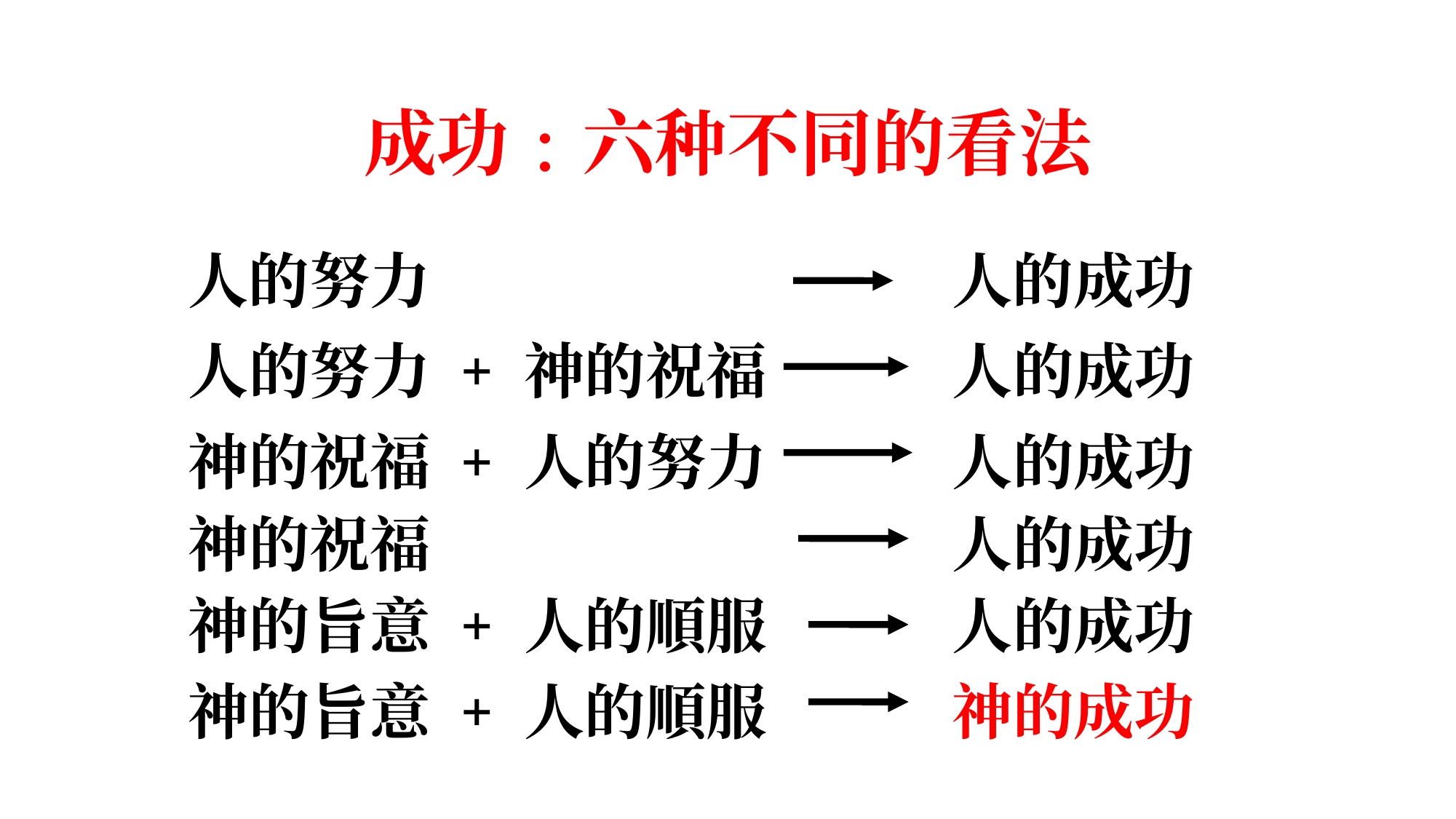

成功﹕六种不同的看法
人的努力					人的成功

人的努力 + 神的祝福		人的成功

神的祝福 + 人的努力		人的成功

神的祝福					人的成功

神的旨意 + 人的順服		人的成功

神的旨意 + 人的順服		神的成功